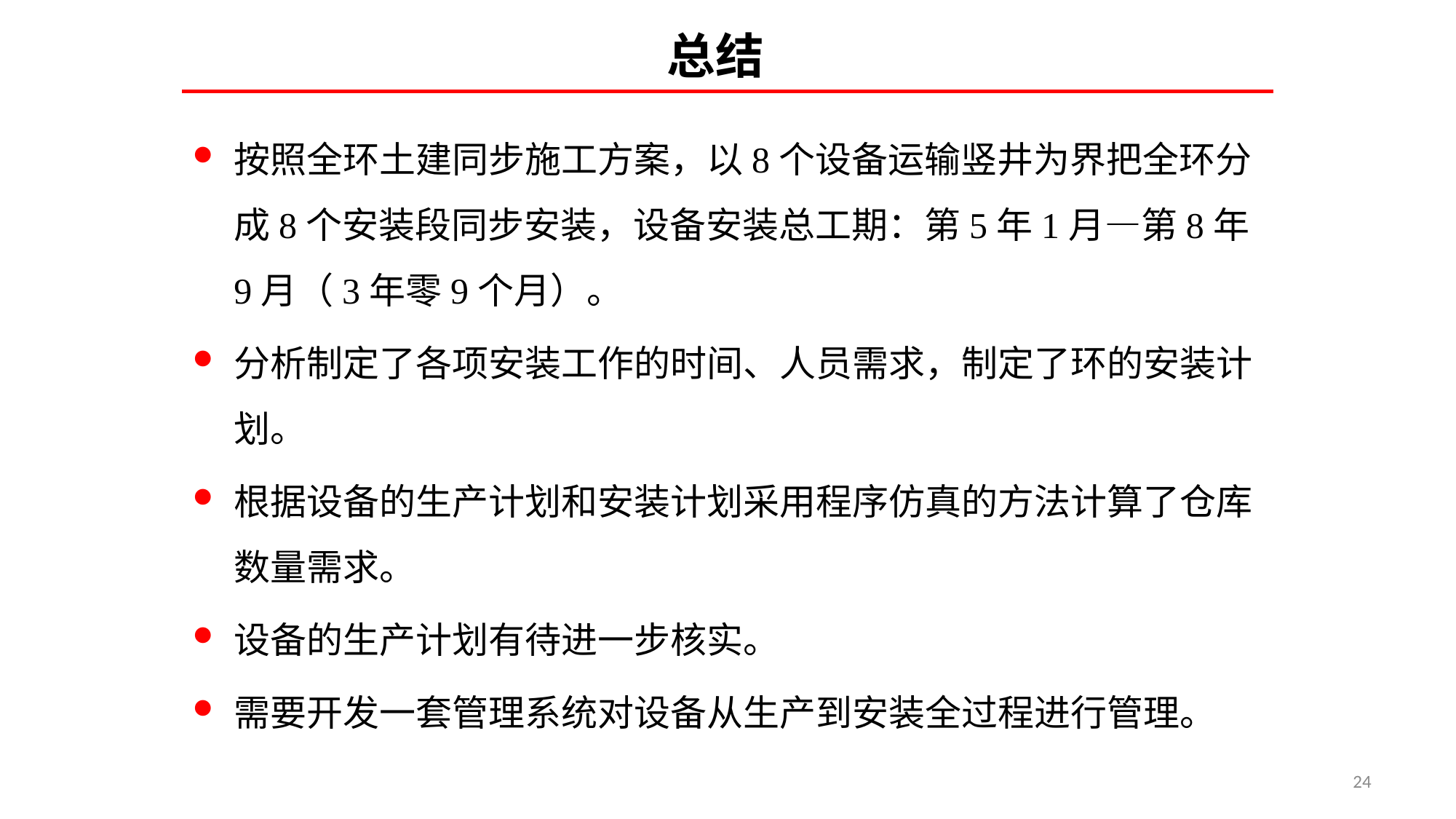

# 总结
按照全环土建同步施工方案，以8个设备运输竖井为界把全环分成8个安装段同步安装，设备安装总工期：第5年1月—第8年9月（3年零9个月）。
分析制定了各项安装工作的时间、人员需求，制定了环的安装计划。
根据设备的生产计划和安装计划采用程序仿真的方法计算了仓库数量需求。
设备的生产计划有待进一步核实。
需要开发一套管理系统对设备从生产到安装全过程进行管理。

24